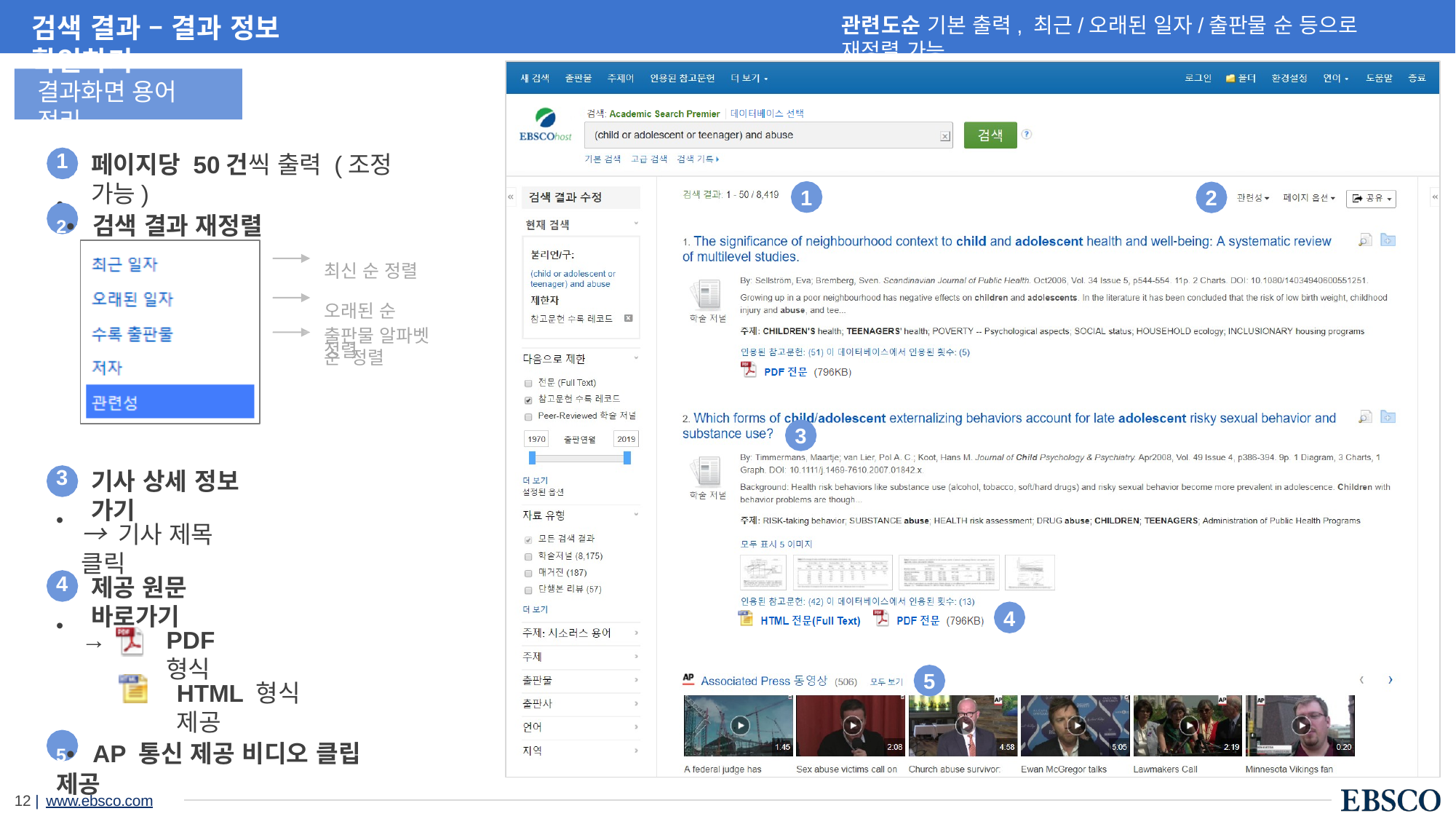

# 검색 결과 – 결과 정보 확인하기
관련도순 기본 출력, 최근/오래된 일자/출판물 순 등으로 재정렬 가능

결과화면 용어 정리

1•

페이지당 50건씩 출력 (조정 가능)

1
2
2•	검색 결과 재정렬
최신 순 정렬  오래된 순 정렬

출판물 알파벳 순  정렬

3
3•
기사 상세 정보 가기

→ 기사 제목 클릭
4•
제공 원문 바로가기

4

→
PDF 형식

5

HTML 형식 제공
5•	AP 통신 제공 비디오 클립 제공

12 | www.ebsco.com